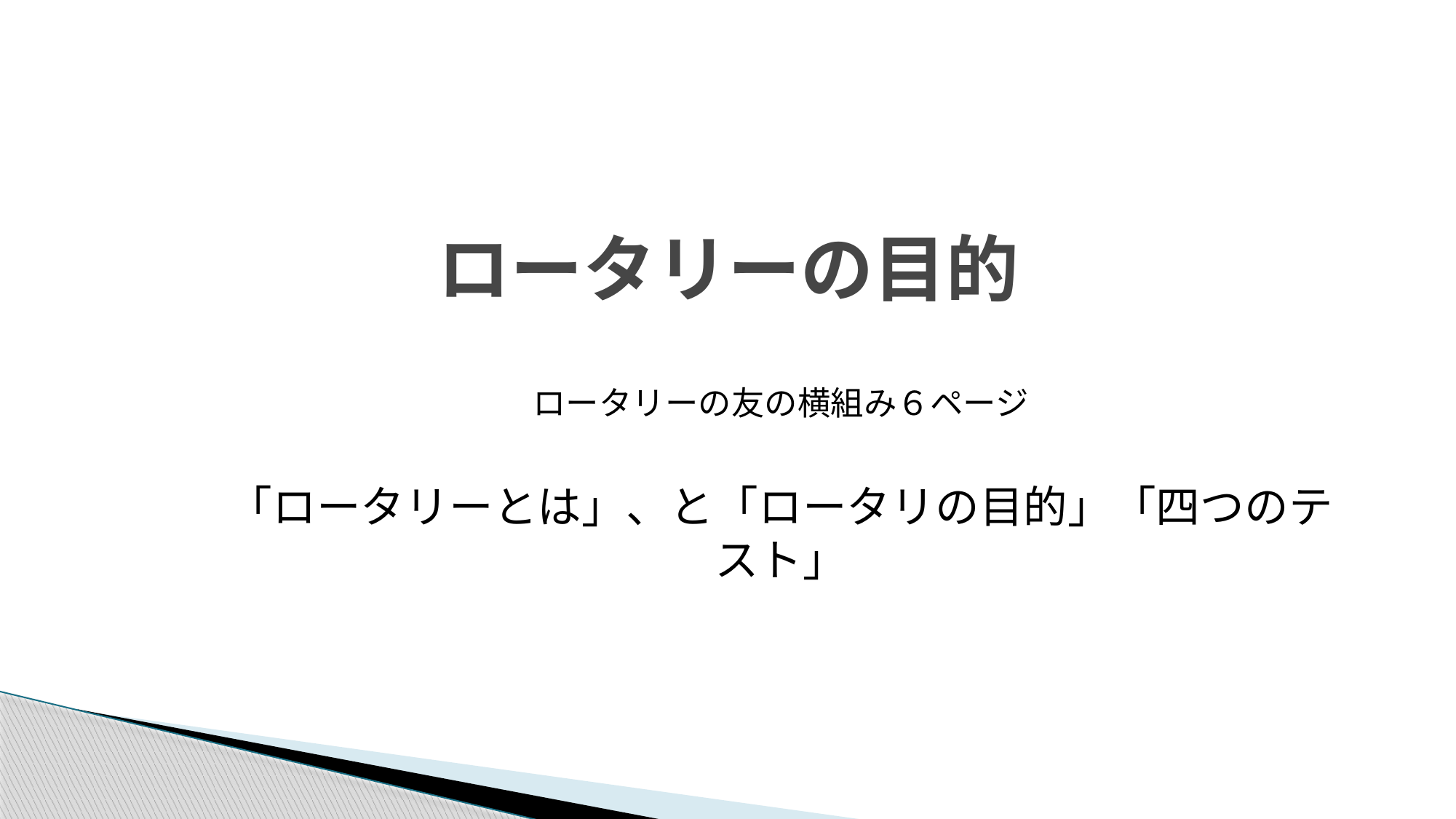

# ロータリーの目的
ロータリーの友の横組み６ページ

「ロータリーとは」、と「ロータリの目的」「四つのテスト」